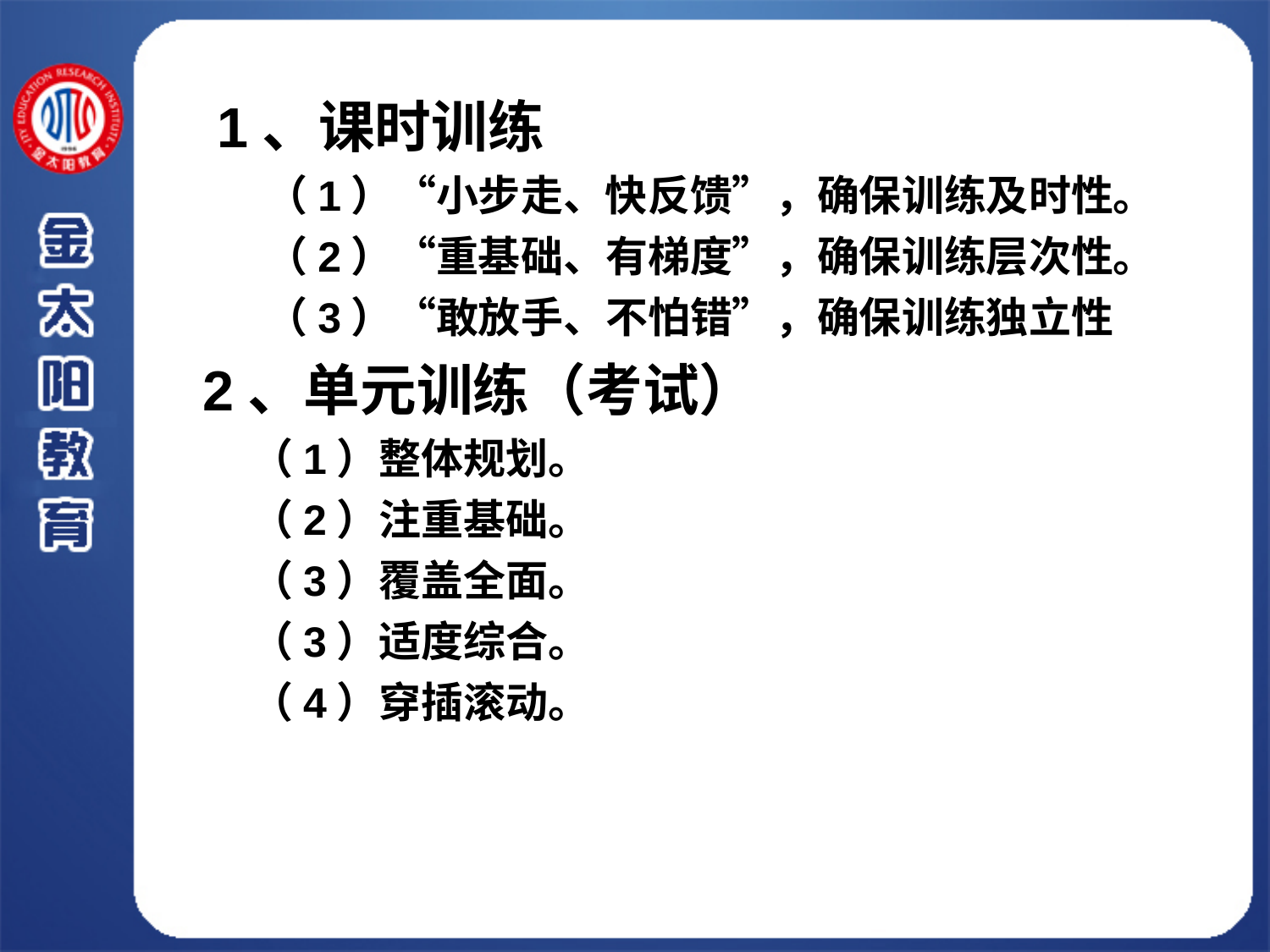

1、课时训练
    （1）“小步走、快反馈”，确保训练及时性。
    （2）“重基础、有梯度”，确保训练层次性。
    （3）“敢放手、不怕错”，确保训练独立性
2、单元训练（考试）
    （1）整体规划。
    （2）注重基础。
    （3）覆盖全面。
    （3）适度综合。
    （4）穿插滚动。